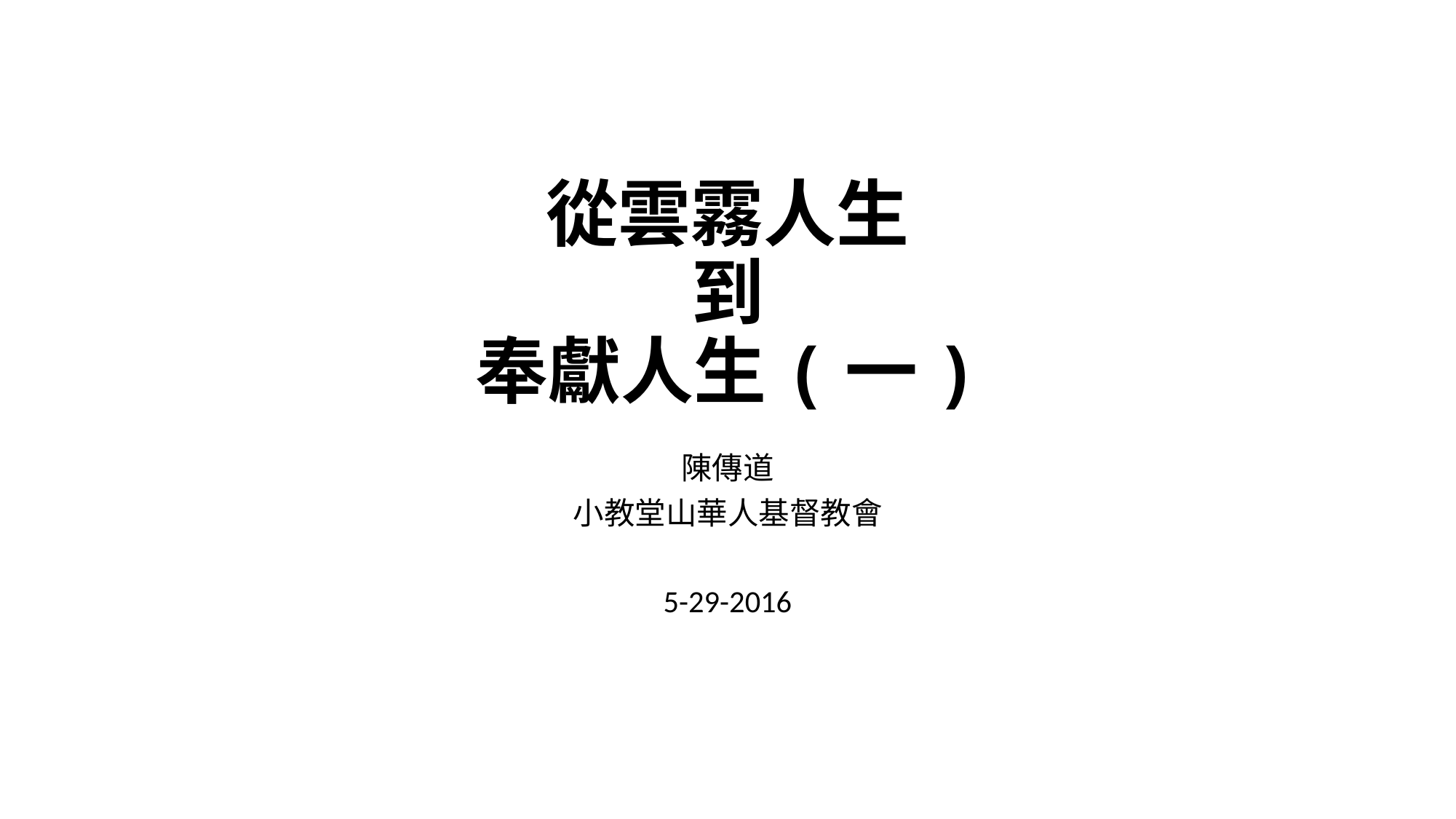

# 從雲霧人生 到 奉獻人生(一)

陳傳道
小教堂山華人基督教會

5-29-2016